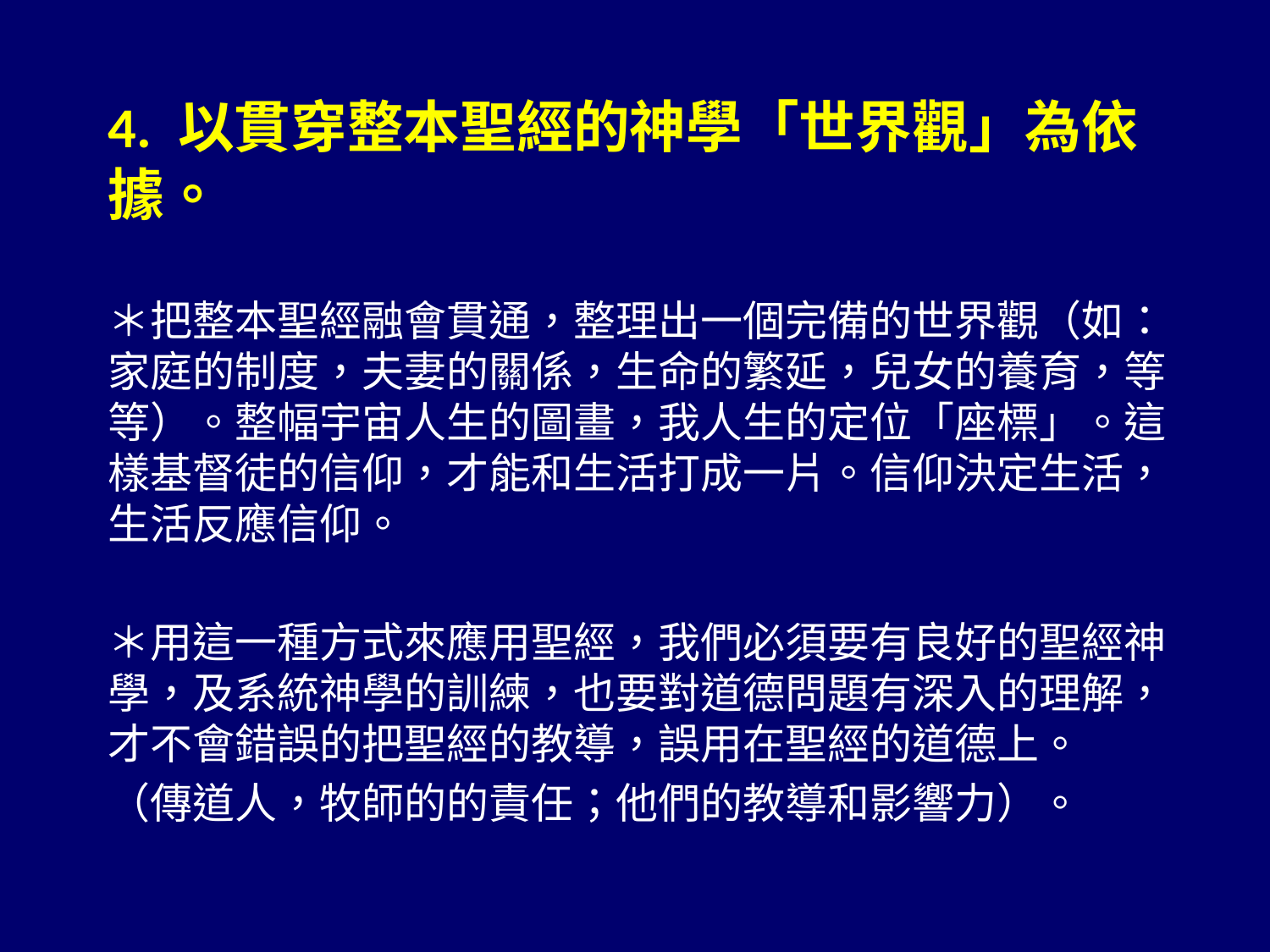

4. 以貫穿整本聖經的神學「世界觀」為依據。

＊把整本聖經融會貫通，整理出一個完備的世界觀（如：家庭的制度，夫妻的關係，生命的繁延，兒女的養育，等等）。整幅宇宙人生的圖畫，我人生的定位「座標」。這樣基督徒的信仰，才能和生活打成一片。信仰決定生活，生活反應信仰。

＊用這一種方式來應用聖經，我們必須要有良好的聖經神學，及系統神學的訓練，也要對道德問題有深入的理解，才不會錯誤的把聖經的教導，誤用在聖經的道德上。
（傳道人，牧師的的責任；他們的教導和影響力）。